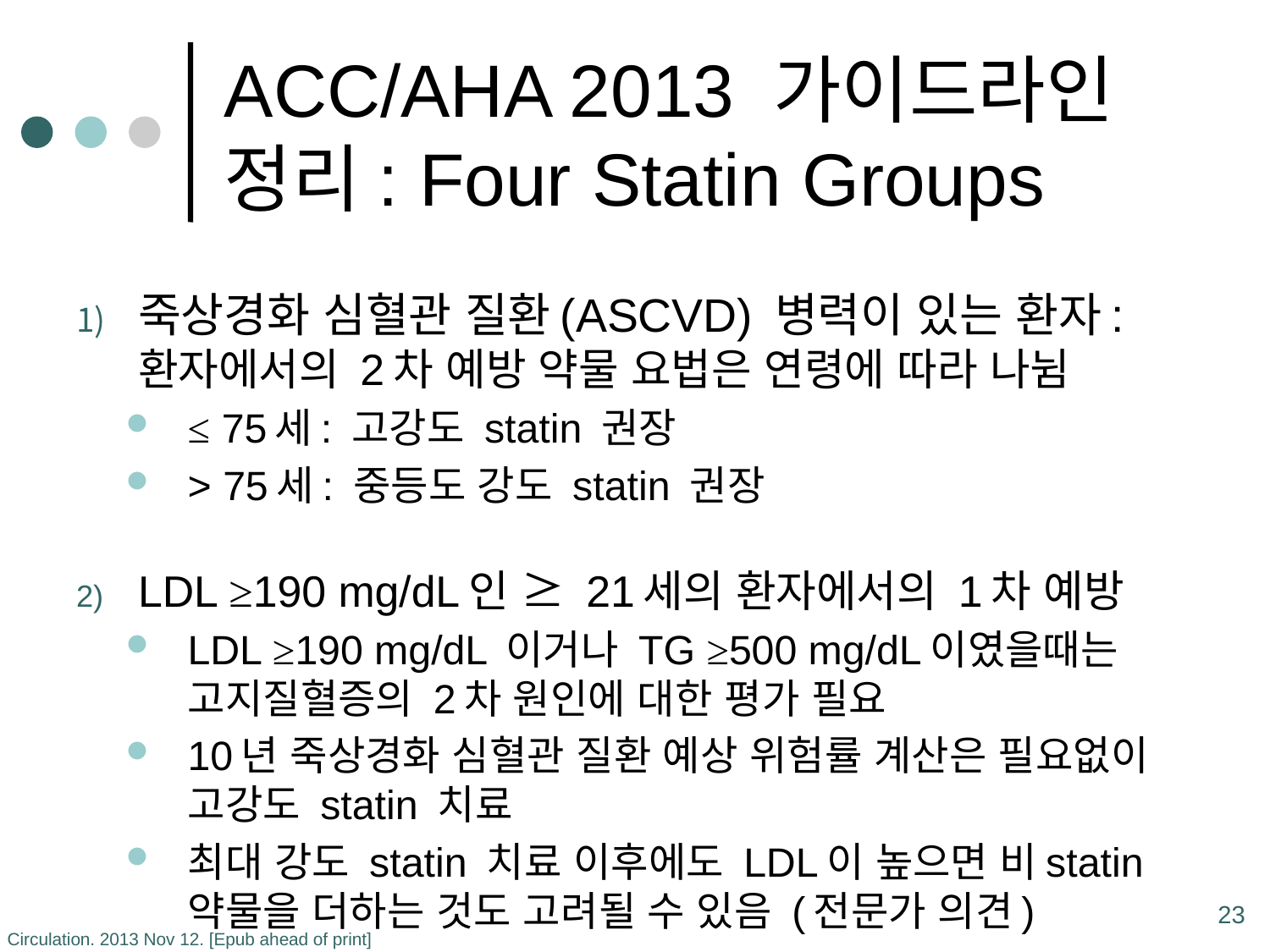

# ACC/AHA 2013 가이드라인 정리: Four Statin Groups
죽상경화 심혈관 질환(ASCVD) 병력이 있는 환자: 환자에서의 2차 예방 약물 요법은 연령에 따라 나뉨
≤ 75세: 고강도 statin 권장
> 75세: 중등도 강도 statin 권장

LDL ≥190 mg/dL인 ≥ 21세의 환자에서의 1차 예방
LDL ≥190 mg/dL 이거나 TG ≥500 mg/dL이였을때는 고지질혈증의 2차 원인에 대한 평가 필요
10년 죽상경화 심혈관 질환 예상 위험률 계산은 필요없이 고강도 statin 치료
최대 강도 statin 치료 이후에도 LDL이 높으면 비statin  약물을 더하는 것도 고려될 수 있음 (전문가 의견)

23
Circulation. 2013 Nov 12. [Epub ahead of print]